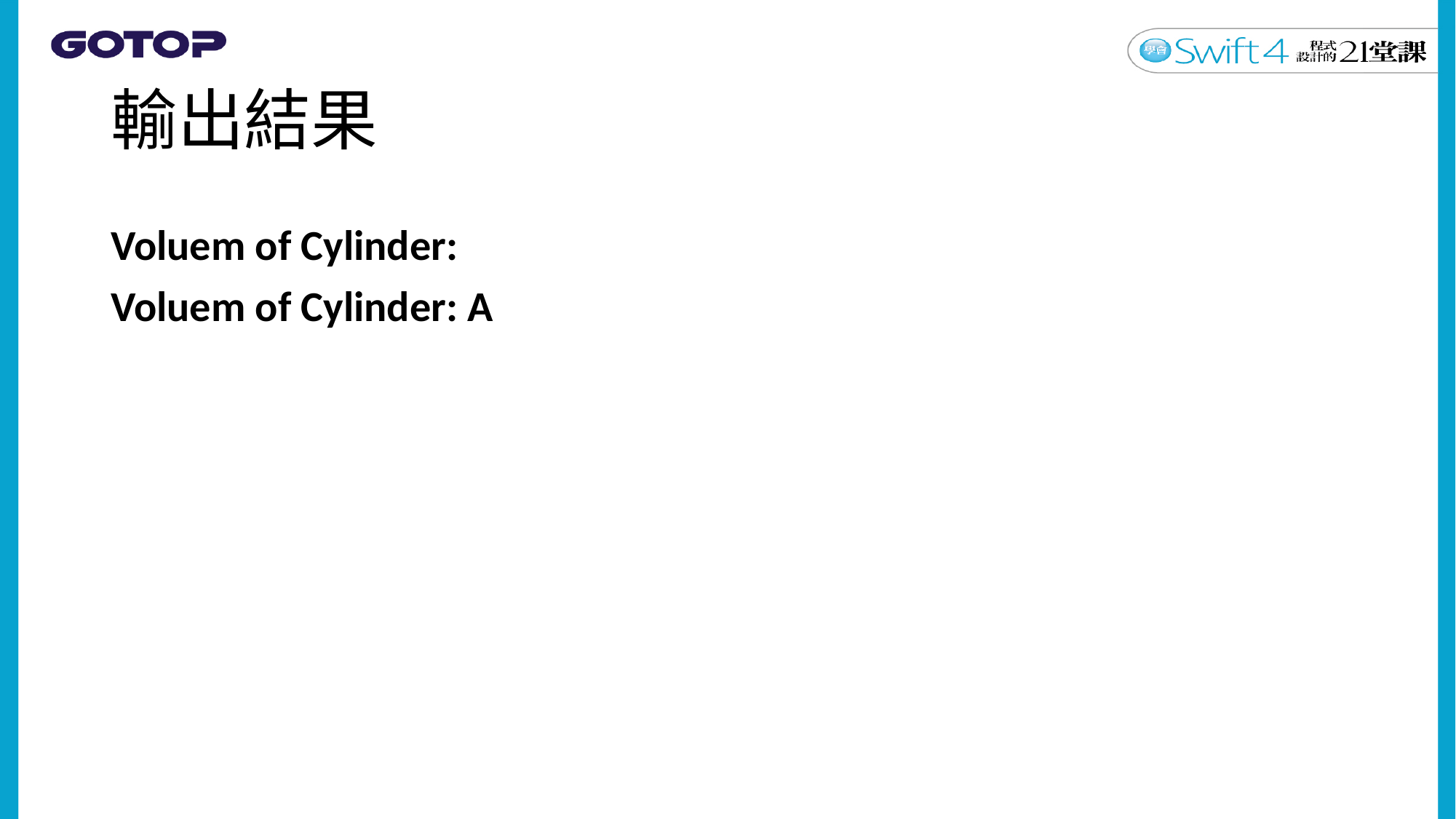

# 輸出結果
Voluem of Cylinder:
Voluem of Cylinder: A